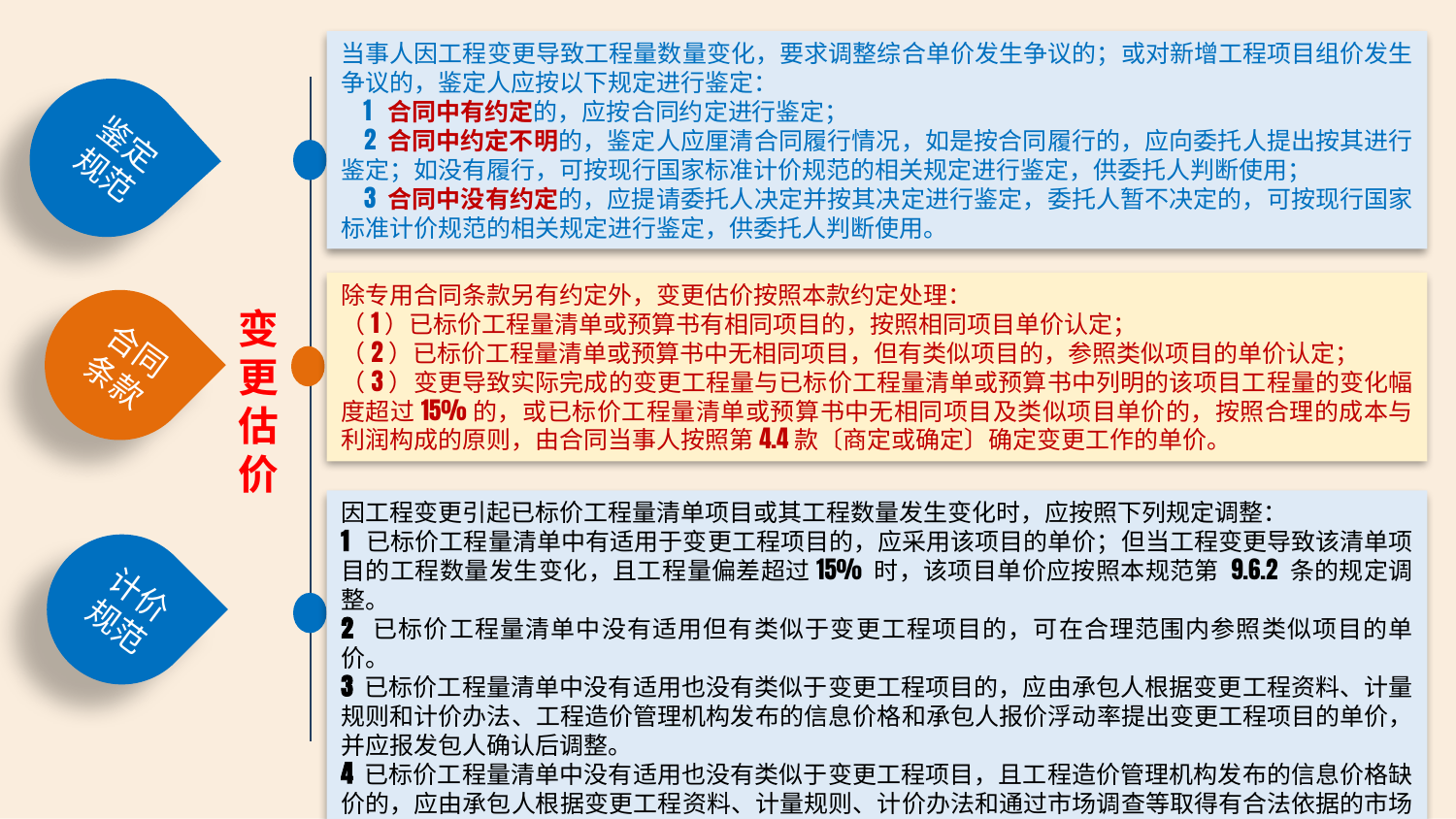

当事人因工程变更导致工程量数量变化，要求调整综合单价发生争议的；或对新增工程项目组价发生争议的，鉴定人应按以下规定进行鉴定：
    1  合同中有约定的，应按合同约定进行鉴定；
    2 合同中约定不明的，鉴定人应厘清合同履行情况，如是按合同履行的，应向委托人提出按其进行鉴定；如没有履行，可按现行国家标准计价规范的相关规定进行鉴定，供委托人判断使用；
    3 合同中没有约定的，应提请委托人决定并按其决定进行鉴定，委托人暂不决定的，可按现行国家标准计价规范的相关规定进行鉴定，供委托人判断使用。

鉴定
规范
除专用合同条款另有约定外，变更估价按照本款约定处理：
（1）已标价工程量清单或预算书有相同项目的，按照相同项目单价认定；
（2）已标价工程量清单或预算书中无相同项目，但有类似项目的，参照类似项目的单价认定；
（3）变更导致实际完成的变更工程量与已标价工程量清单或预算书中列明的该项目工程量的变化幅度超过15%的，或已标价工程量清单或预算书中无相同项目及类似项目单价的，按照合理的成本与利润构成的原则，由合同当事人按照第4.4款〔商定或确定〕确定变更工作的单价。

合同
条款
变更估价
因工程变更引起已标价工程量清单项目或其工程数量发生变化时，应按照下列规定调整：
1  已标价工程量清单中有适用于变更工程项目的，应采用该项目的单价；但当工程变更导致该清单项目的工程数量发生变化，且工程量偏差超过15% 时，该项目单价应按照本规范第 9.6.2 条的规定调整。
2  已标价工程量清单中没有适用但有类似于变更工程项目的，可在合理范围内参照类似项目的单价。
3 已标价工程量清单中没有适用也没有类似于变更工程项目的，应由承包人根据变更工程资料、计量规则和计价办法、工程造价管理机构发布的信息价格和承包人报价浮动率提出变更工程项目的单价，并应报发包人确认后调整。
4 已标价工程量清单中没有适用也没有类似于变更工程项目，且工程造价管理机构发布的信息价格缺价的，应由承包人根据变更工程资料、计量规则、计价办法和通过市场调查等取得有合法依据的市场价格提出变更工程项目的单价，并应报发包人确认后调整。

计价
规范